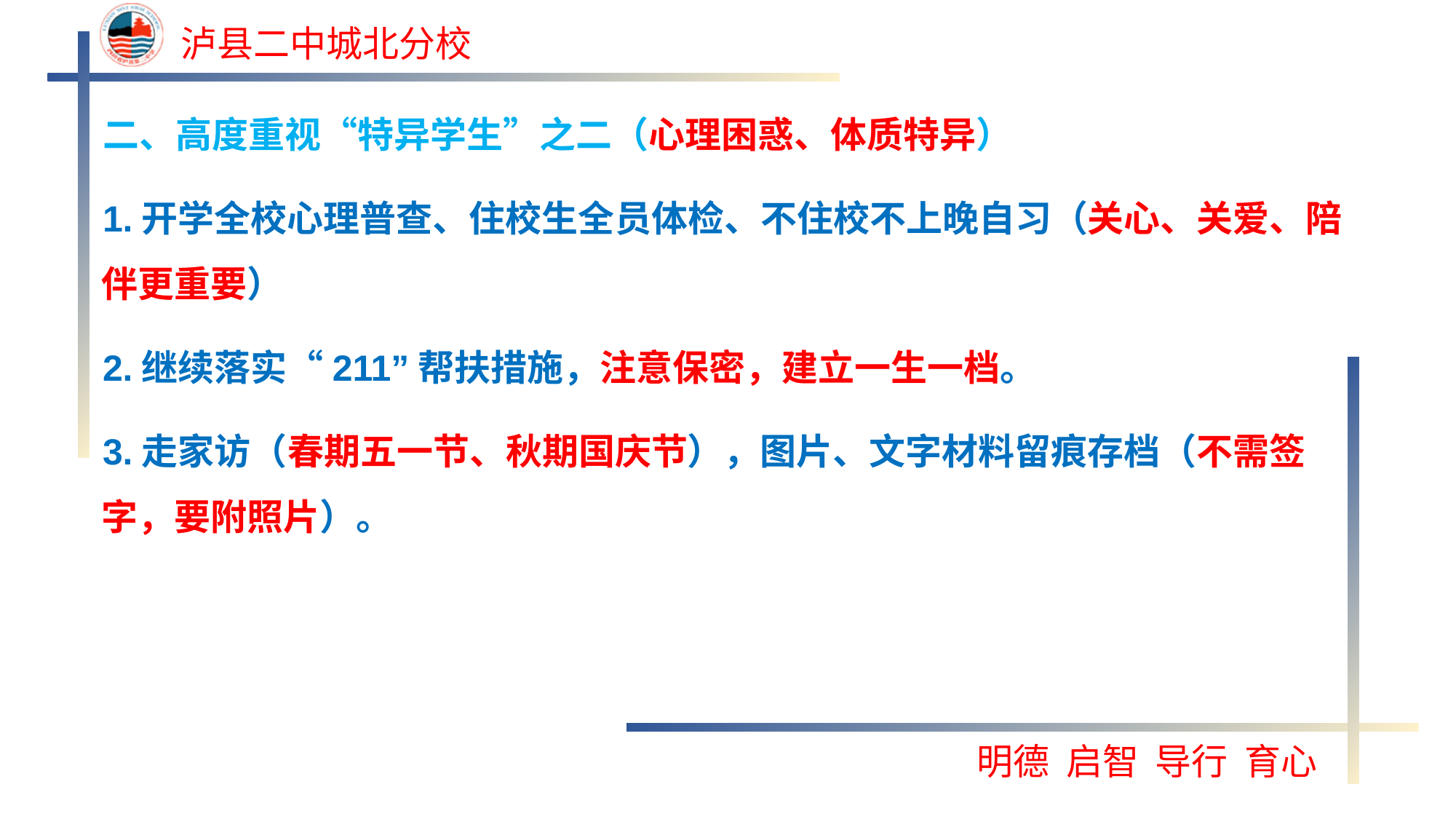

二、高度重视“特异学生”之二（心理困惑、体质特异）
1.开学全校心理普查、住校生全员体检、不住校不上晚自习（关心、关爱、陪伴更重要）
2.继续落实“211”帮扶措施，注意保密，建立一生一档。
3.走家访（春期五一节、秋期国庆节），图片、文字材料留痕存档（不需签字，要附照片）。